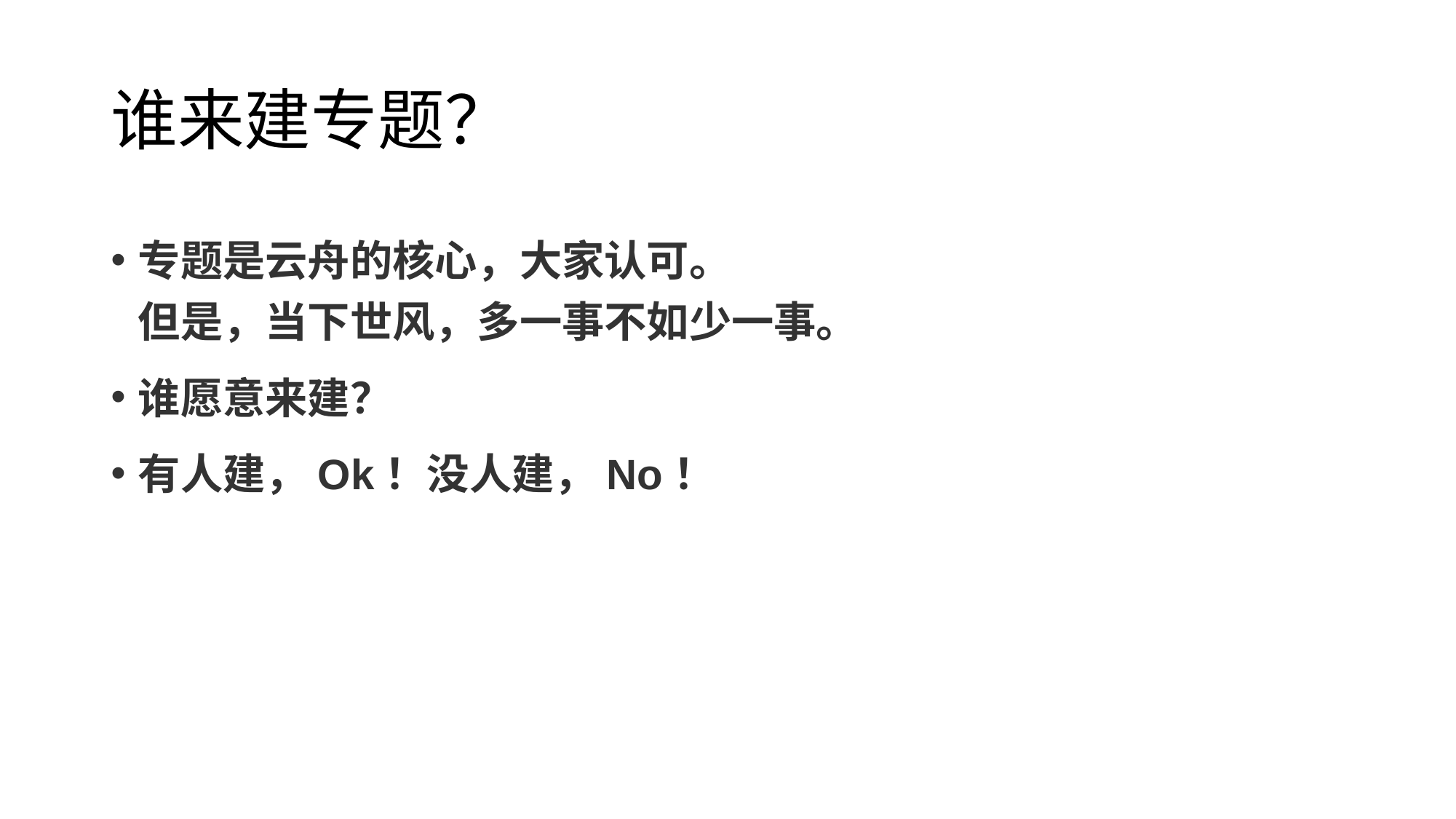

# 谁来建专题？
专题是云舟的核心，大家认可。
但是，当下世风，多一事不如少一事。
谁愿意来建？
有人建，Ok！没人建，No！